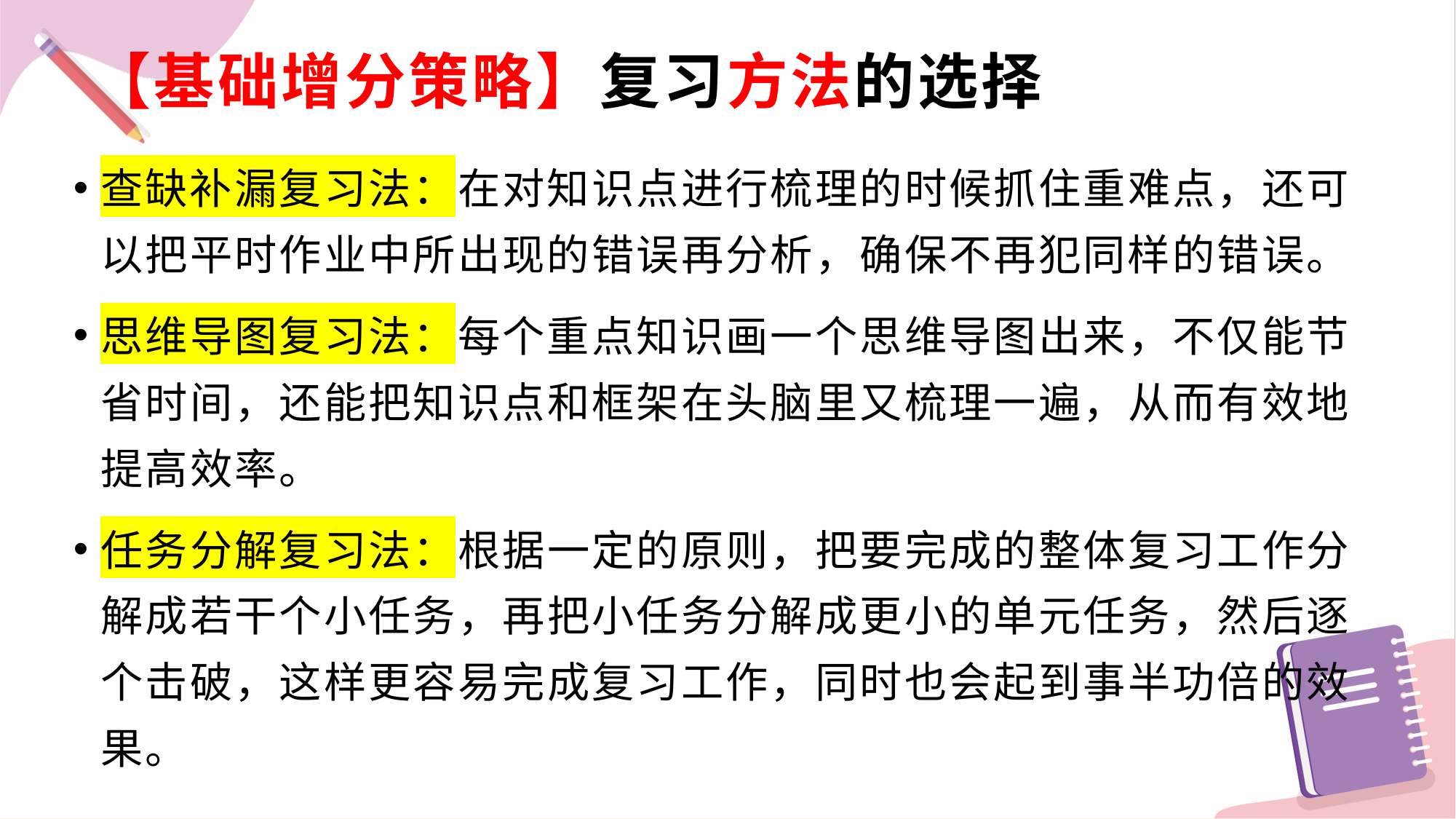

# 【基础增分策略】复习方法的选择
查缺补漏复习法：在对知识点进行梳理的时候抓住重难点，还可以把平时作业中所出现的错误再分析，确保不再犯同样的错误。
思维导图复习法：每个重点知识画一个思维导图出来，不仅能节省时间，还能把知识点和框架在头脑里又梳理一遍，从而有效地提高效率。
任务分解复习法：根据一定的原则，把要完成的整体复习工作分解成若干个小任务，再把小任务分解成更小的单元任务，然后逐个击破，这样更容易完成复习工作，同时也会起到事半功倍的效果。